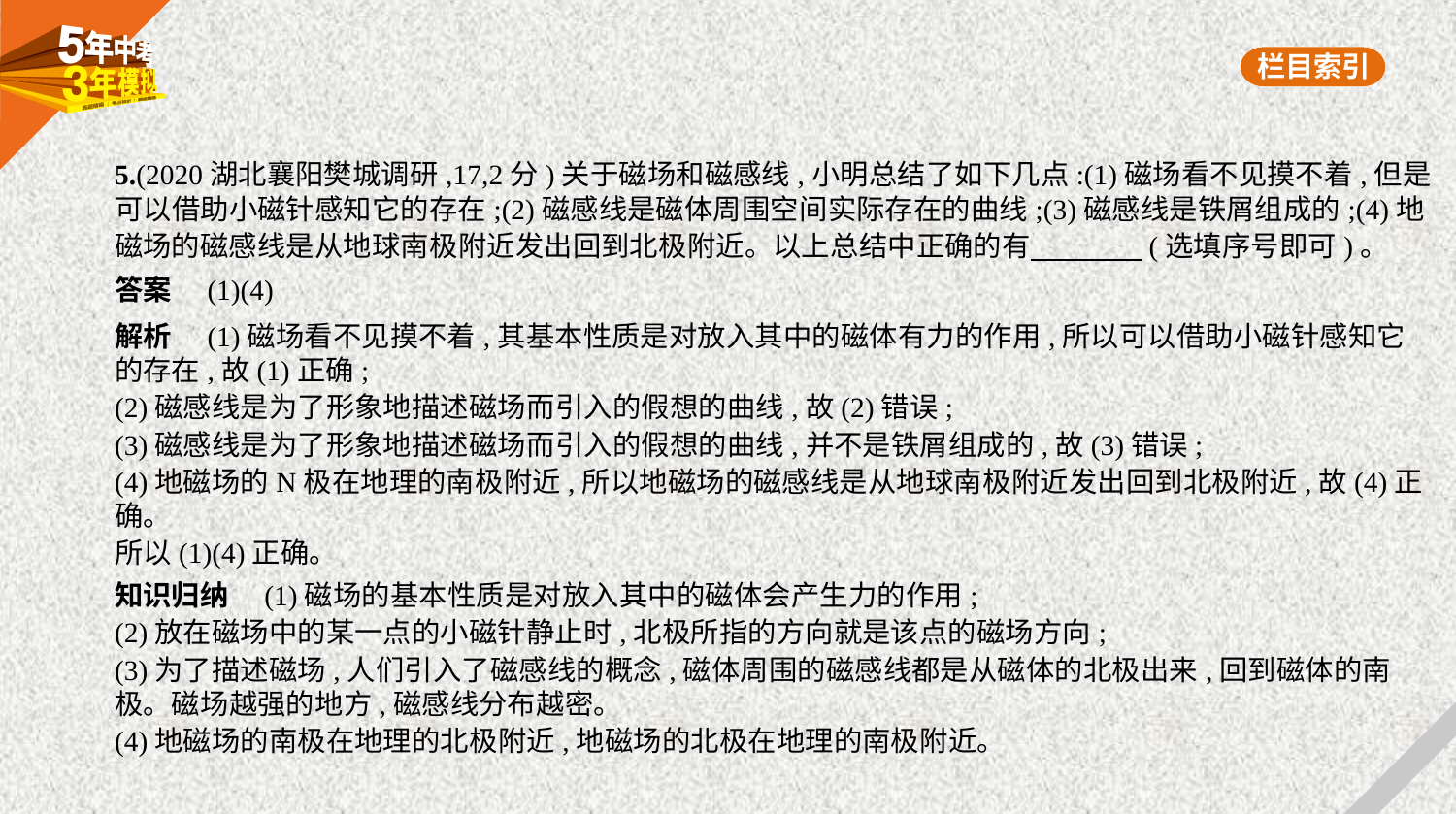

5.(2020湖北襄阳樊城调研,17,2分)关于磁场和磁感线,小明总结了如下几点:(1)磁场看不见摸不着,但是
可以借助小磁针感知它的存在;(2)磁感线是磁体周围空间实际存在的曲线;(3)磁感线是铁屑组成的;(4)地
磁场的磁感线是从地球南极附近发出回到北极附近。以上总结中正确的有　　　    (选填序号即可)。
答案　(1)(4)
解析　(1)磁场看不见摸不着,其基本性质是对放入其中的磁体有力的作用,所以可以借助小磁针感知它
的存在,故(1)正确;
(2)磁感线是为了形象地描述磁场而引入的假想的曲线,故(2)错误;
(3)磁感线是为了形象地描述磁场而引入的假想的曲线,并不是铁屑组成的,故(3)错误;
(4)地磁场的N极在地理的南极附近,所以地磁场的磁感线是从地球南极附近发出回到北极附近,故(4)正
确。
所以(1)(4)正确。
知识归纳　(1)磁场的基本性质是对放入其中的磁体会产生力的作用;
(2)放在磁场中的某一点的小磁针静止时,北极所指的方向就是该点的磁场方向;
(3)为了描述磁场,人们引入了磁感线的概念,磁体周围的磁感线都是从磁体的北极出来,回到磁体的南
极。磁场越强的地方,磁感线分布越密。
(4)地磁场的南极在地理的北极附近,地磁场的北极在地理的南极附近。